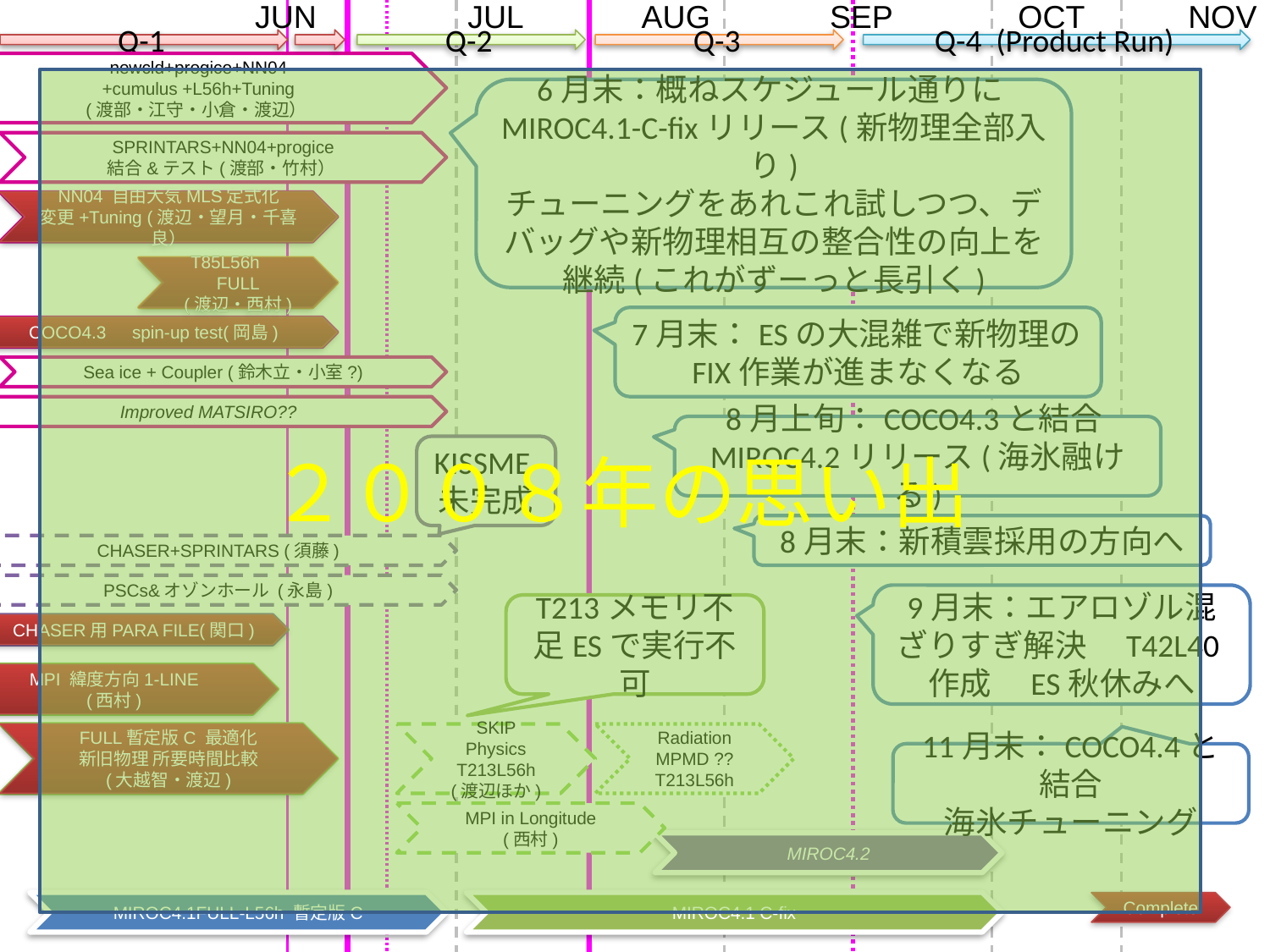

MAY　　　　　　　　JUN 　　　　JUL　　　 AUG 　　　SEP　　　  OCT  　 　NOV　　　DEC
Q-1

Q-2
Q-3
Q-4  (Product Run)
newcld+progice+NN04
+cumulus +L56h+Tuning
(渡部・江守・小倉・渡辺）
２００８年の思い出
6月末：概ねスケジュール通りにMIROC4.1-C-fixリリース(新物理全部入り)
チューニングをあれこれ試しつつ、デバッグや新物理相互の整合性の向上を継続(これがずーっと長引く)
SPRINTARS+NN04+progice
結合&テスト(渡部・竹村）
NN04 自由大気MLS定式化
変更+Tuning (渡辺・望月）
NN04 自由大気MLS定式化
変更+Tuning (渡辺・望月・千喜良）
T85L56h　FULL
(渡辺・西村)
COCO4.3　spin-up test(岡島)
CHASER用PARA FILE(関口)
MPI 緯度方向1-LINE
(西村)
FULL暫定版C 最適化
新旧物理 所要時間比較
(大越智・渡辺)
Complete
T85L56h　FULL
(渡辺・西村)
7月末：ESの大混雑で新物理のFIX作業が進まなくなる
COCO4.3　spin-up test(岡島)
Sea ice + Coupler (鈴木立・小室?)
Improved MATSIRO??
8月上旬：COCO4.3と結合MIROC4.2リリース(海氷融ける)
KISSME未完成
8月末：新積雲採用の方向へ
CHASER+SPRINTARS (須藤)
PSCs&オゾンホール (永島)
9月末：エアロゾル混ざりすぎ解決　T42L40作成　ES秋休みへ
T213メモリ不足ESで実行不可
CHASER用PARA FILE(関口)
MPI 緯度方向1-LINE
(西村)
FULL暫定版C 最適化
新旧物理 所要時間比較
(大越智・渡辺)
SKIP Physics T213L56h
(渡辺ほか)
Radiation MPMD ?? T213L56h
11月末：COCO4.4と結合
海氷チューニング
MPI in Longitude
(西村)
MIROC4.2
MIROC4.1 C-fix
MIROC4.1FULL-L56h 暫定版C